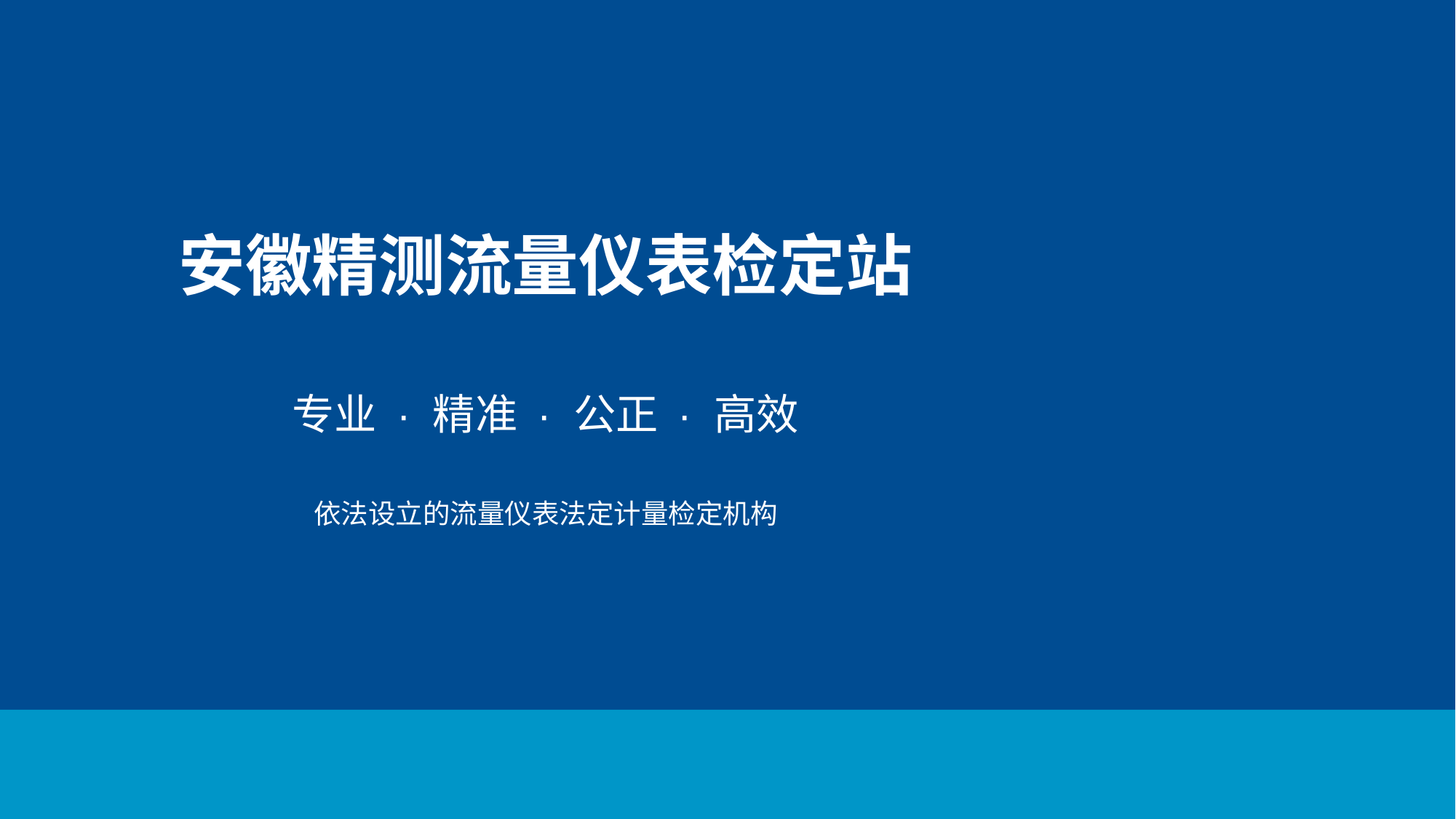

安徽精测流量仪表检定站
专业 · 精准 · 公正 · 高效
依法设立的流量仪表法定计量检定机构